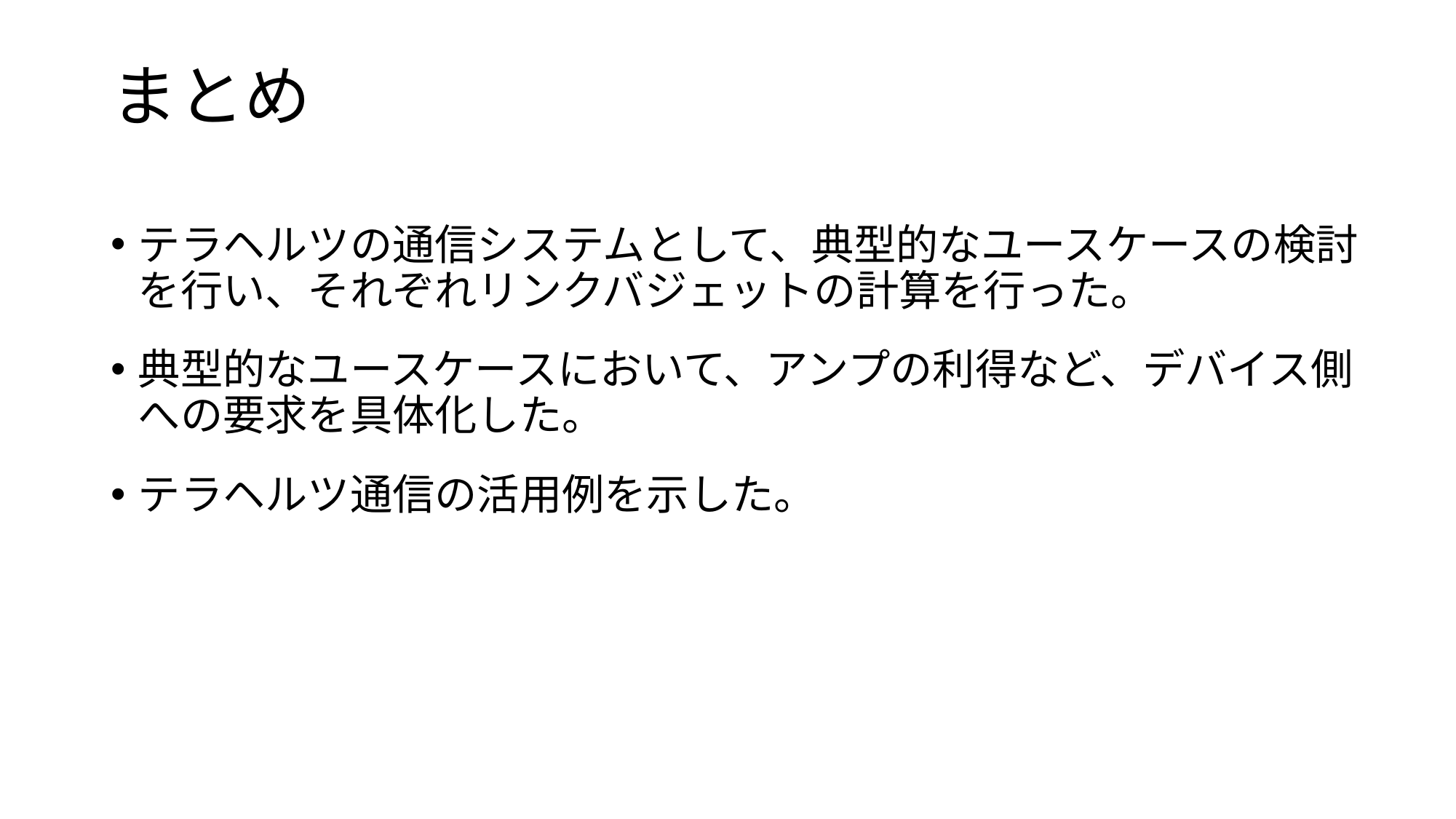

# まとめ
テラヘルツの通信システムとして、典型的なユースケースの検討を行い、それぞれリンクバジェットの計算を行った。
典型的なユースケースにおいて、アンプの利得など、デバイス側への要求を具体化した。
テラヘルツ通信の活用例を示した。